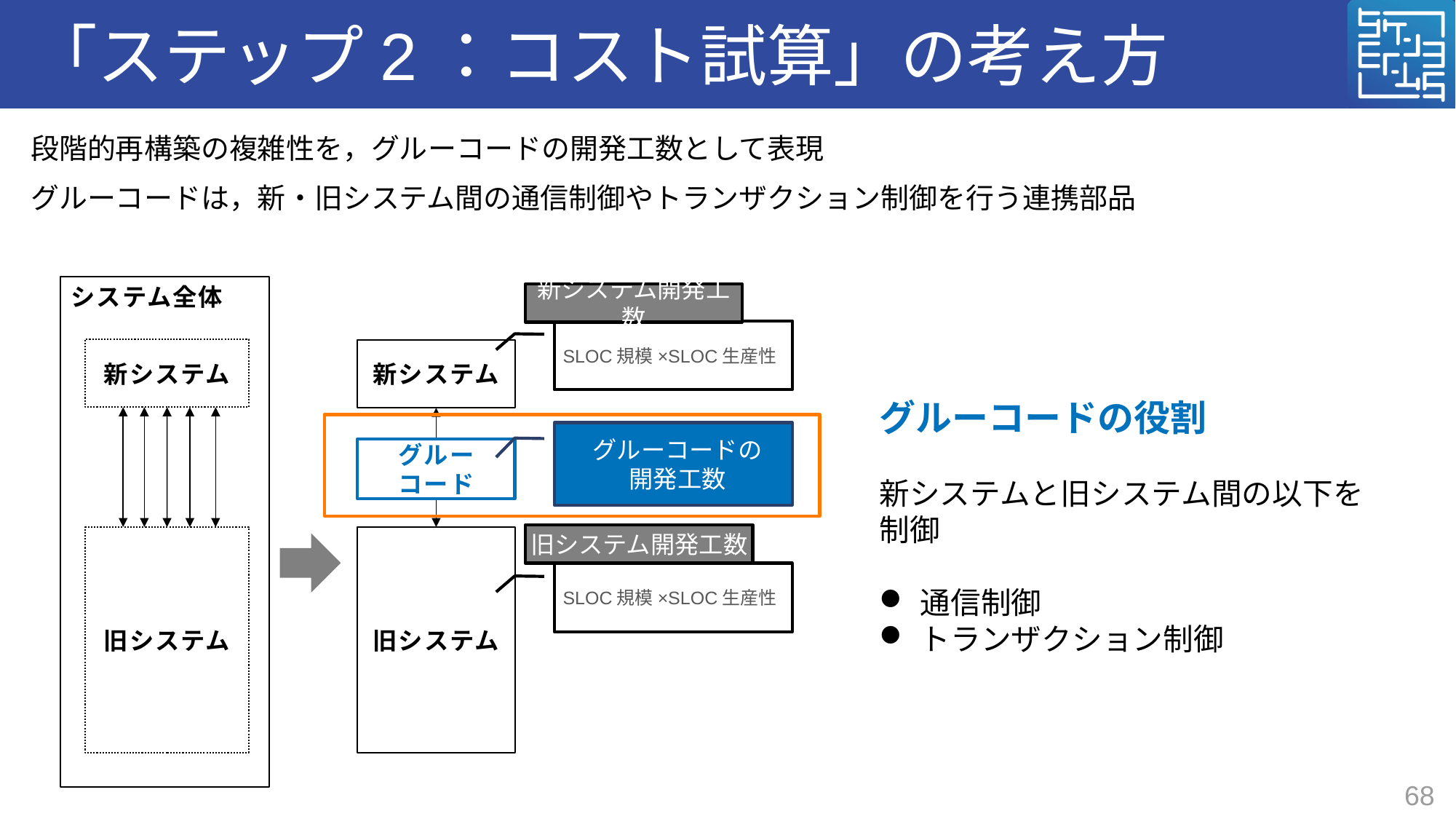

# 「ステップ2：コスト試算」の考え方
段階的再構築の複雑性を，グルーコードの開発工数として表現
グルーコードは，新・旧システム間の通信制御やトランザクション制御を行う連携部品

システム全体
新システム開発工数
SLOC規模×SLOC生産性
新システム
新システム
グルーコードの役割

新システムと旧システム間の以下を制御

通信制御
トランザクション制御

グルーコードの
開発工数
グルー
コード
旧システム開発工数
旧システム
旧システム

SLOC規模×SLOC生産性
68